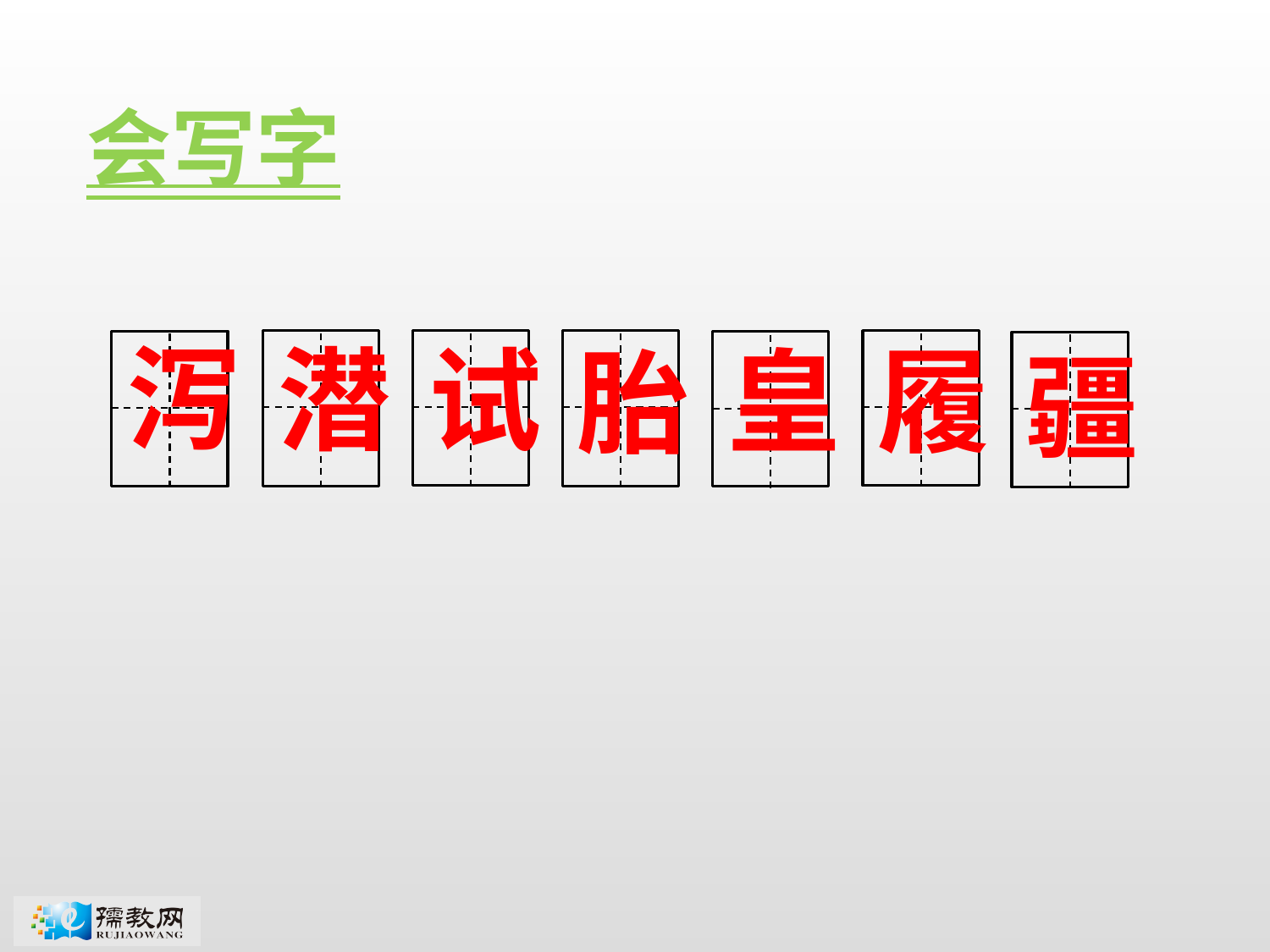

会写字
泻
试
潜
皇
履
胎
疆